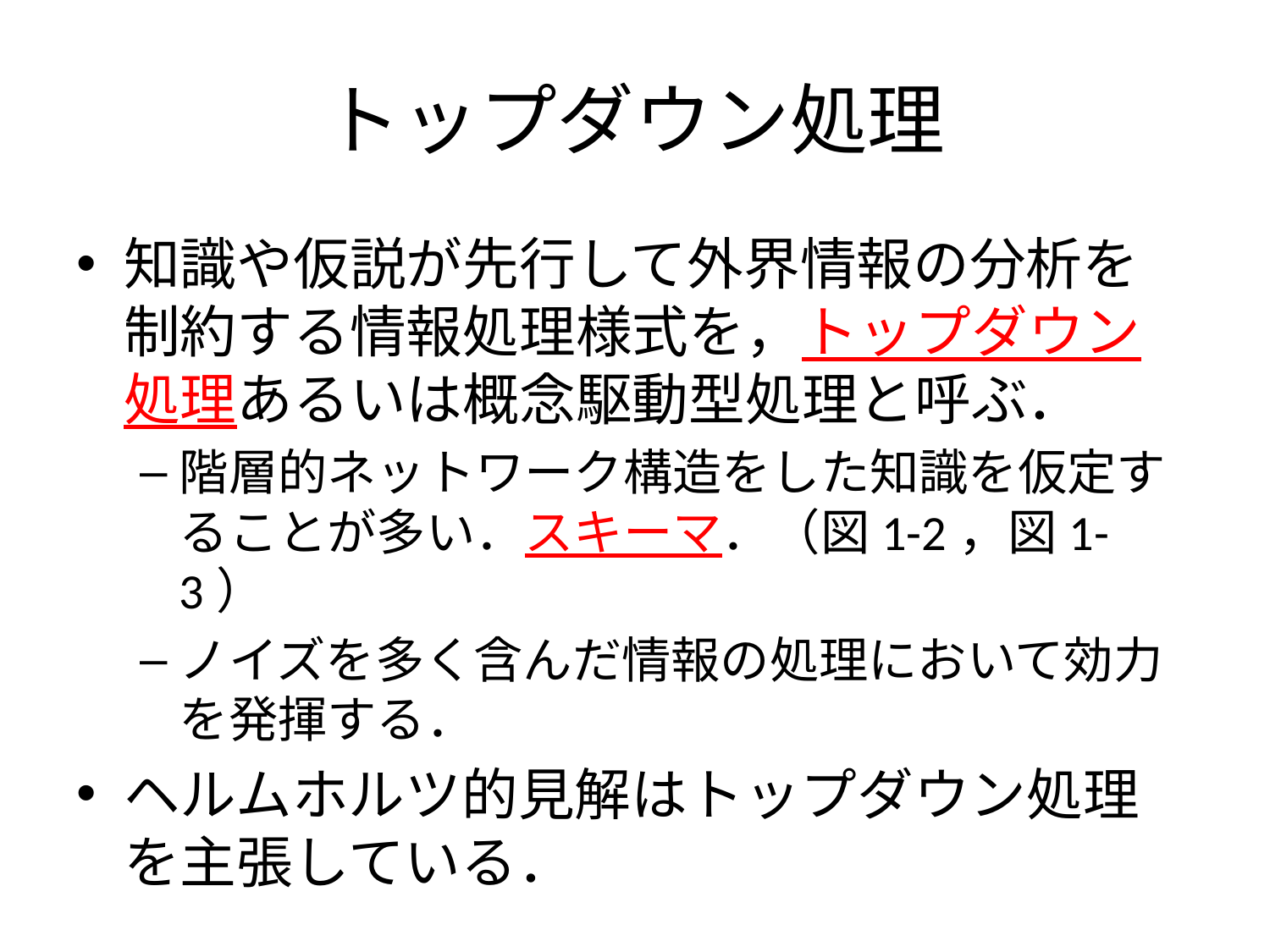

# トップダウン処理
知識や仮説が先行して外界情報の分析を制約する情報処理様式を，トップダウン処理あるいは概念駆動型処理と呼ぶ．
階層的ネットワーク構造をした知識を仮定することが多い．スキーマ．（図1-2，図1-3）
ノイズを多く含んだ情報の処理において効力を発揮する．
ヘルムホルツ的見解はトップダウン処理を主張している．